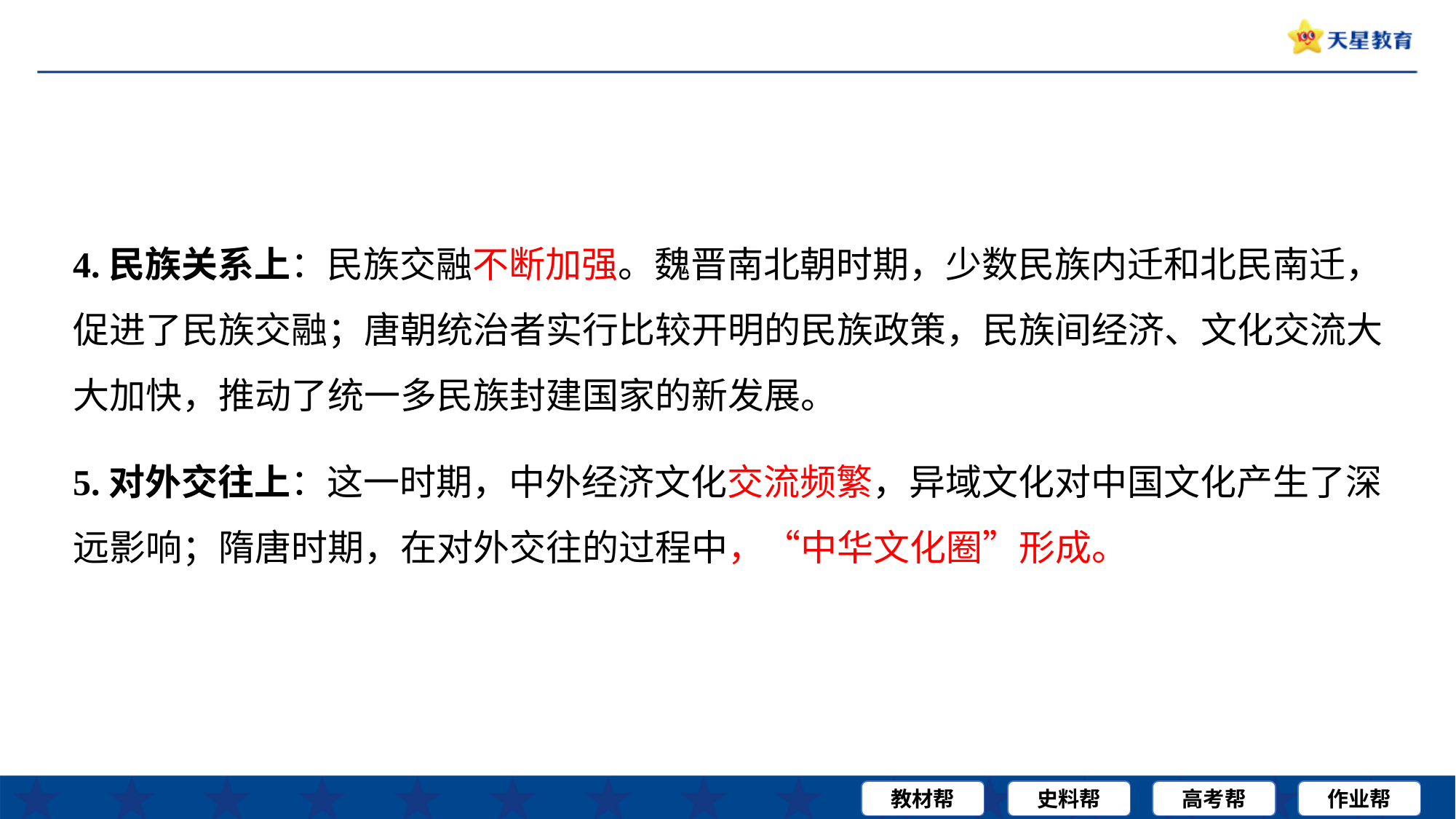

4.民族关系上：民族交融不断加强。魏晋南北朝时期，少数民族内迁和北民南迁，促进了民族交融；唐朝统治者实行比较开明的民族政策，民族间经济、文化交流大大加快，推动了统一多民族封建国家的新发展。
5.对外交往上：这一时期，中外经济文化交流频繁，异域文化对中国文化产生了深远影响；隋唐时期，在对外交往的过程中，“中华文化圈”形成。